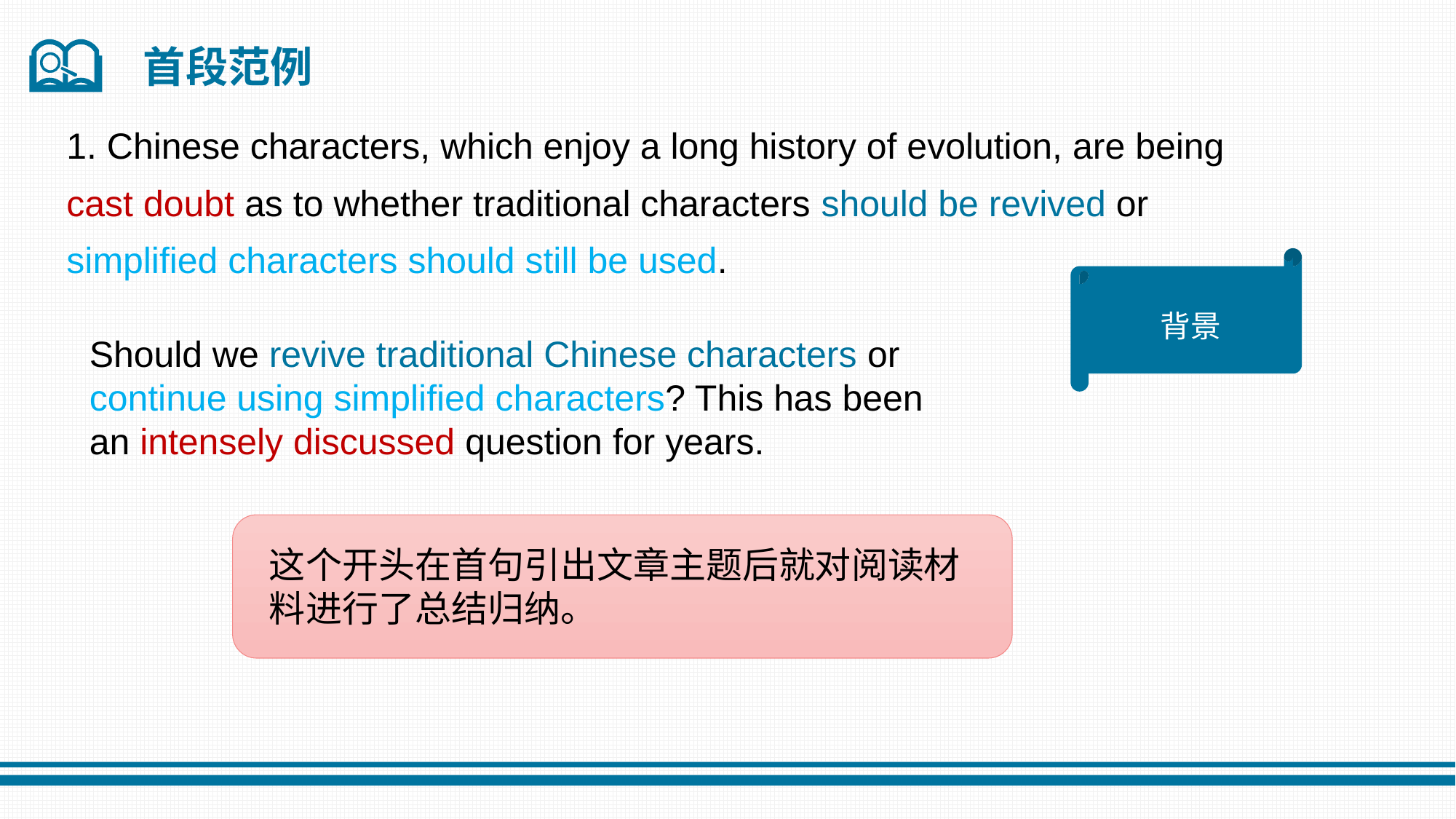

首段范例
1. Chinese characters, which enjoy a long history of evolution, are being cast doubt as to whether traditional characters should be revived or simplified characters should still be used.
背景
Should we revive traditional Chinese characters or continue using simplified characters? This has been an intensely discussed question for years.

这个开头在首句引出文章主题后就对阅读材料进行了总结归纳。